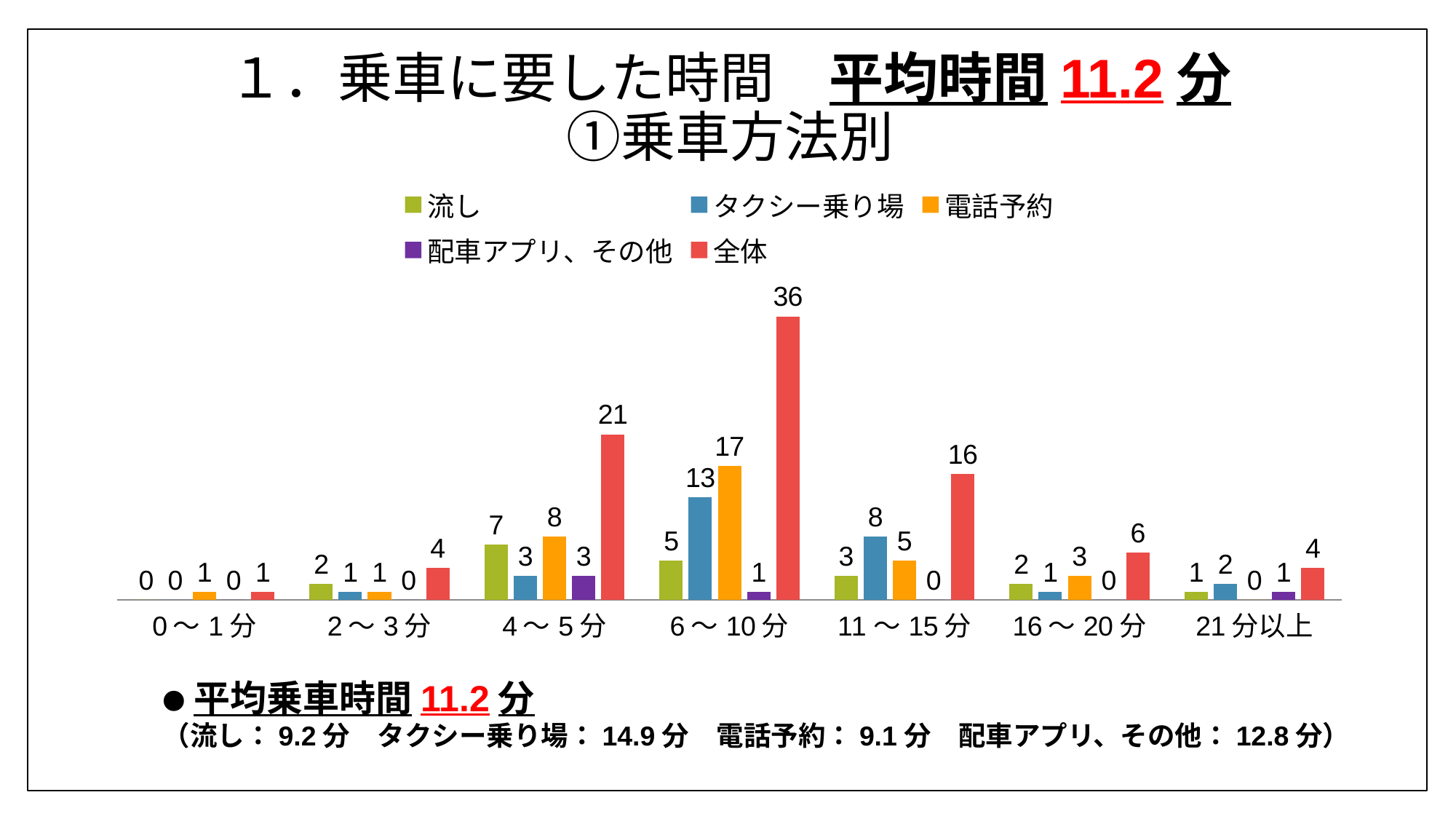

# １．乗車に要した時間　平均時間11.2分 ①乗車方法別

### Chart

| Category | 流し | タクシー乗り場 | 電話予約 | 配車アプリ、その他 | 全体 |
|---|---|---|---|---|---|
| 0～1分 | 0.0 | 0.0 | 1.0 | 0.0 | 1.0 |
| 2～3分 | 2.0 | 1.0 | 1.0 | 0.0 | 4.0 |
| 4～5分 | 7.0 | 3.0 | 8.0 | 3.0 | 21.0 |
| 6～10分 | 5.0 | 13.0 | 17.0 | 1.0 | 36.0 |
| 11～15分 | 3.0 | 8.0 | 5.0 | 0.0 | 16.0 |
| 16～20分 | 2.0 | 1.0 | 3.0 | 0.0 | 6.0 |
| 21分以上 | 1.0 | 2.0 | 0.0 | 1.0 | 4.0 |
⚫平均乗車時間11.2分
（流し：9.2分　タクシー乗り場：14.9分　電話予約：9.1分　配車アプリ、その他：12.8分）